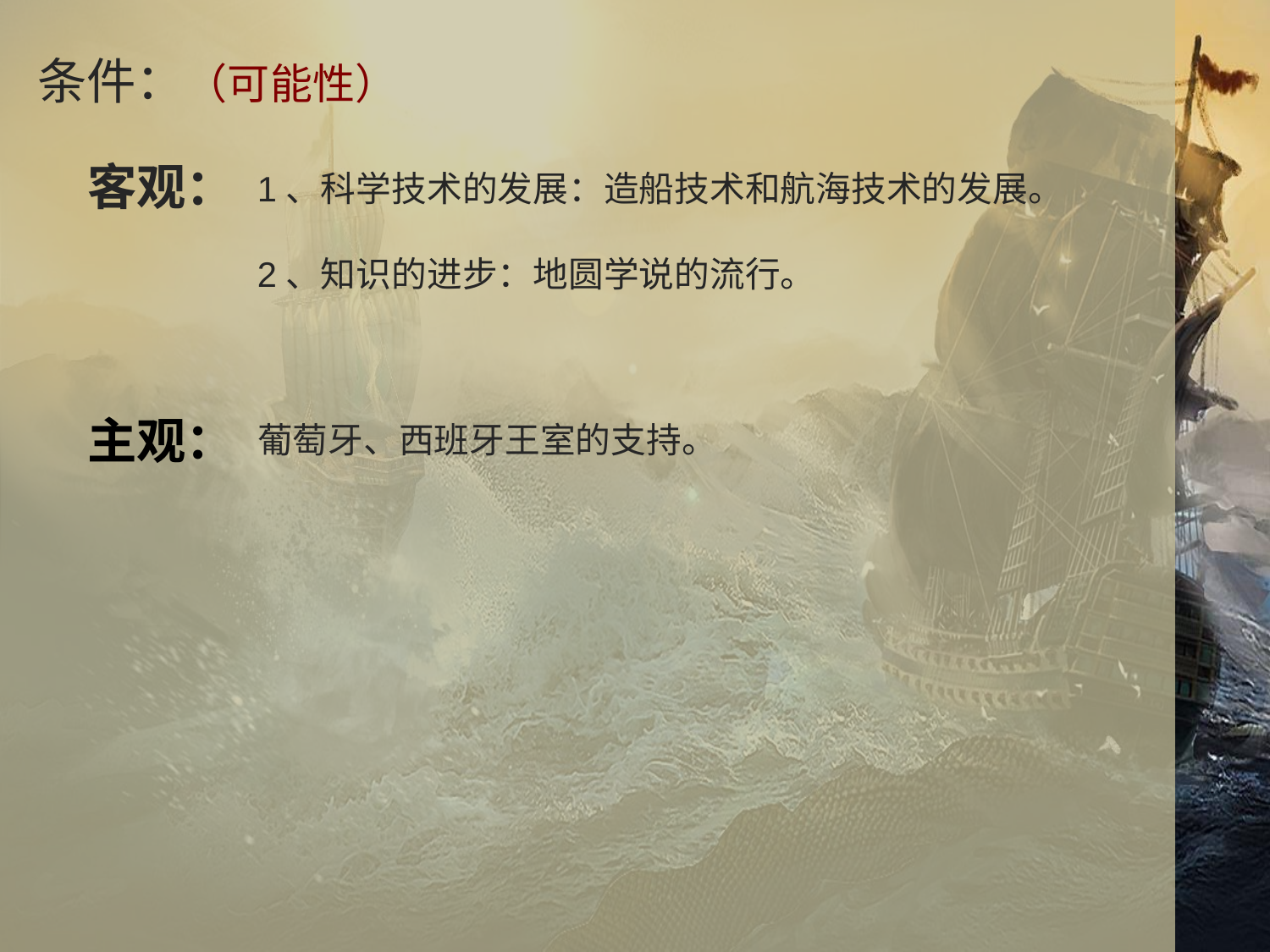

条件：（可能性）
客观：
1、科学技术的发展：造船技术和航海技术的发展。
2、知识的进步：地圆学说的流行。
主观：
葡萄牙、西班牙王室的支持。